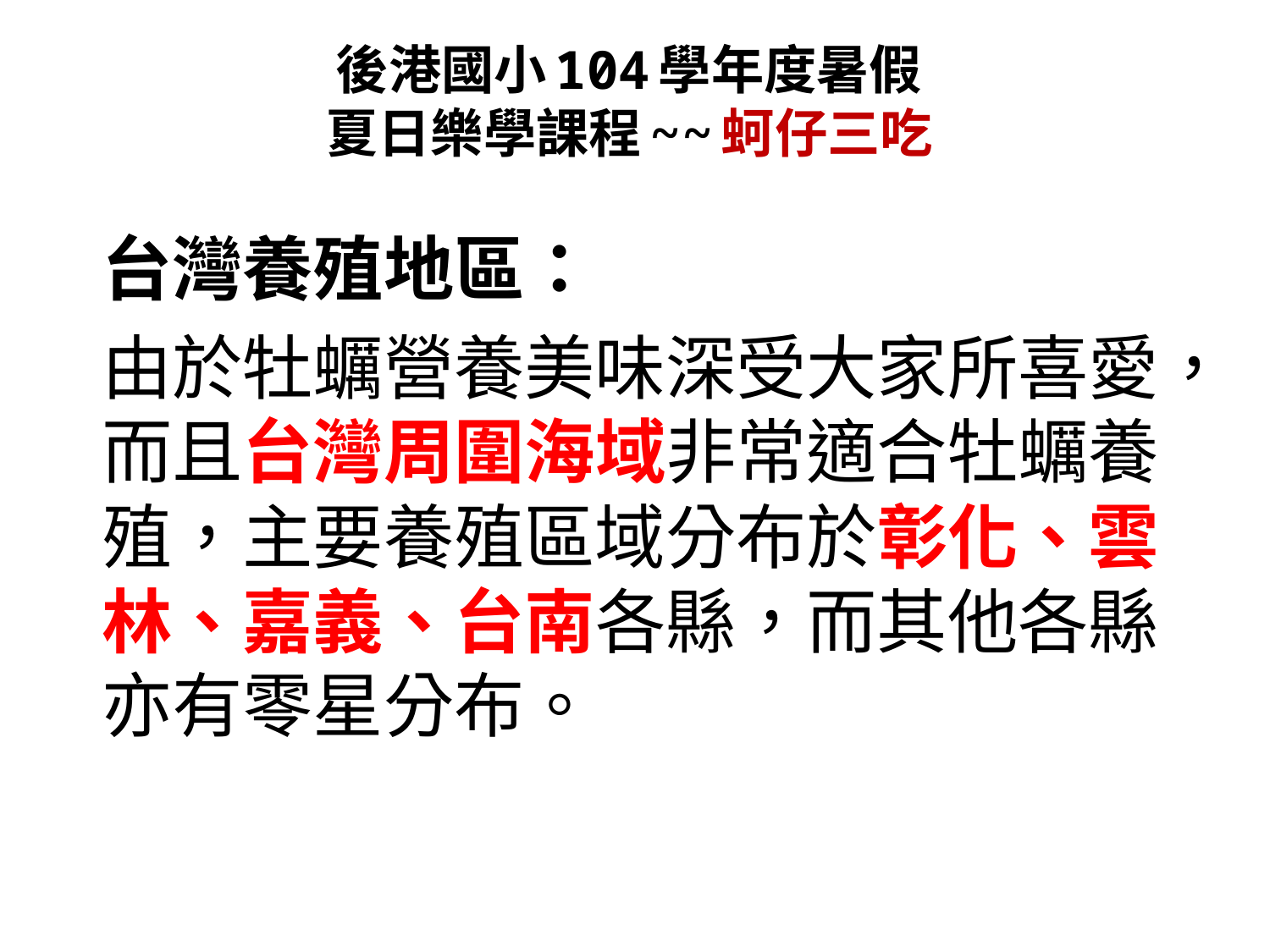

# 後港國小104學年度暑假 夏日樂學課程~~蚵仔三吃
台灣養殖地區：
由於牡蠣營養美味深受大家所喜愛，而且台灣周圍海域非常適合牡蠣養殖，主要養殖區域分布於彰化、雲林、嘉義、台南各縣，而其他各縣亦有零星分布。